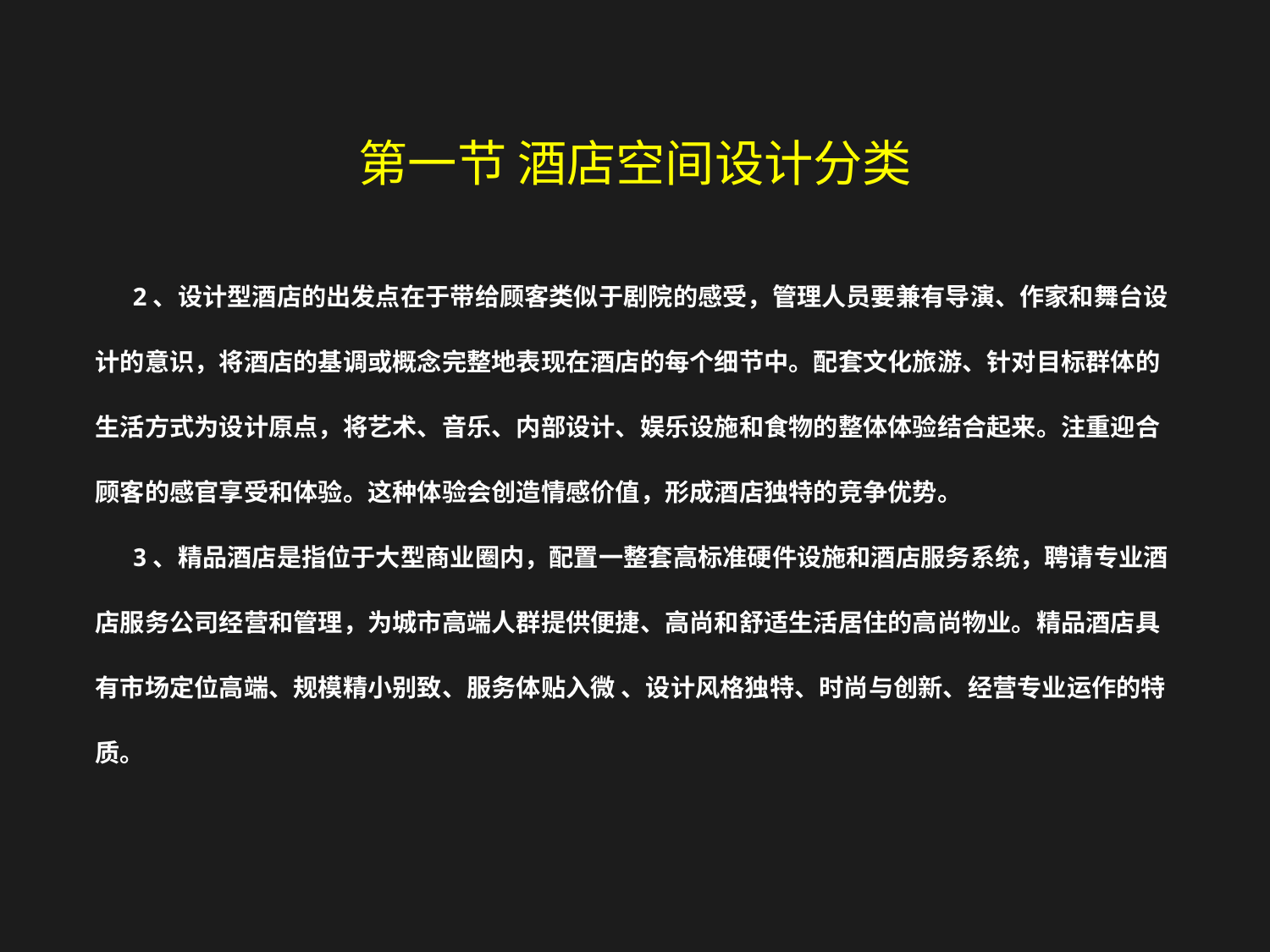

第一节 酒店空间设计分类
2、设计型酒店的出发点在于带给顾客类似于剧院的感受，管理人员要兼有导演、作家和舞台设计的意识，将酒店的基调或概念完整地表现在酒店的每个细节中。配套文化旅游、针对目标群体的生活方式为设计原点，将艺术、音乐、内部设计、娱乐设施和食物的整体体验结合起来。注重迎合顾客的感官享受和体验。这种体验会创造情感价值，形成酒店独特的竞争优势。
3、精品酒店是指位于大型商业圈内，配置一整套高标准硬件设施和酒店服务系统，聘请专业酒店服务公司经营和管理，为城市高端人群提供便捷、高尚和舒适生活居住的高尚物业。精品酒店具有市场定位高端、规模精小别致、服务体贴入微 、设计风格独特、时尚与创新、经营专业运作的特质。